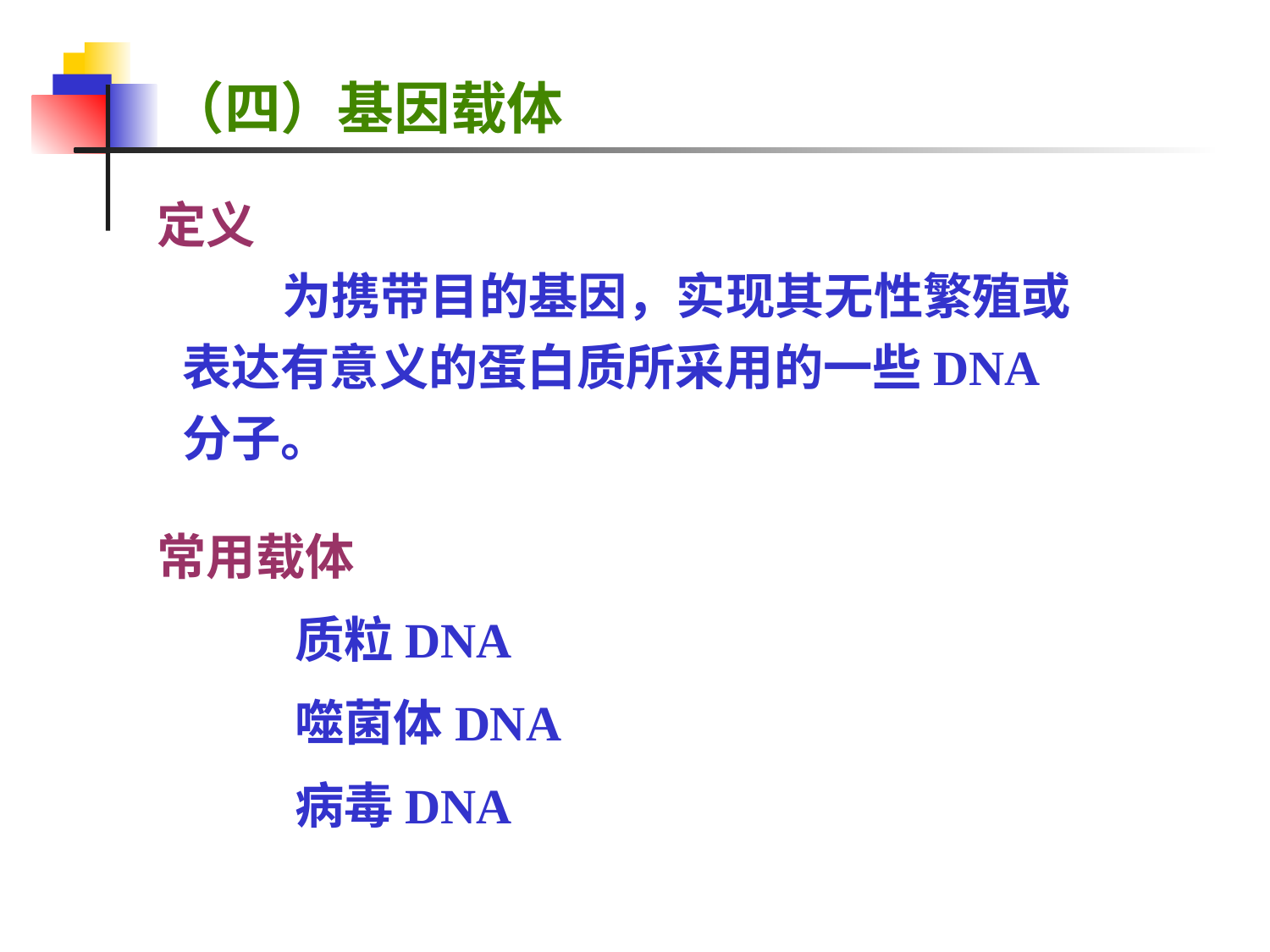

（四）基因载体
定义
为携带目的基因，实现其无性繁殖或表达有意义的蛋白质所采用的一些DNA分子。
常用载体
质粒DNA
噬菌体DNA
病毒DNA